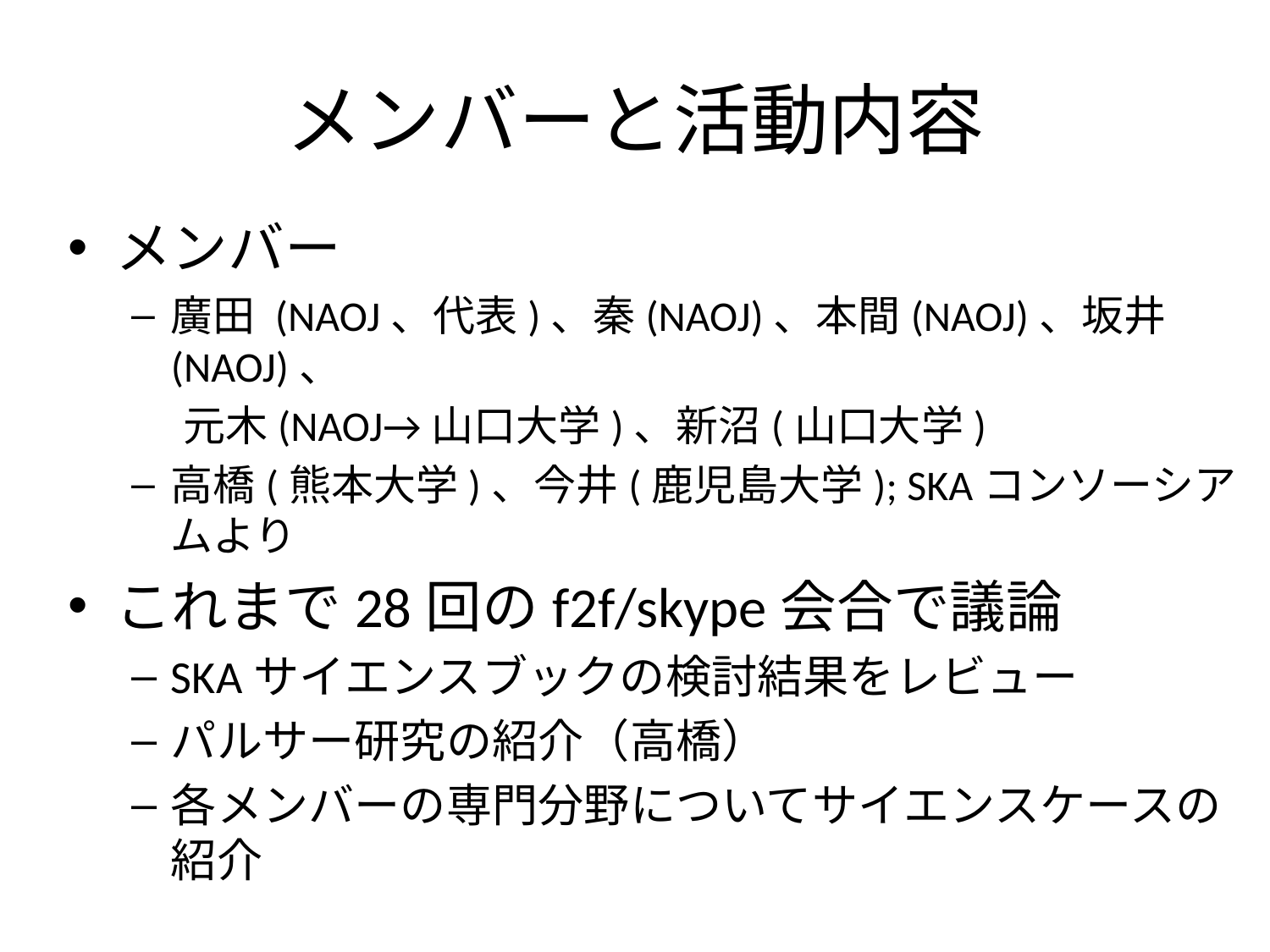

# メンバーと活動内容
メンバー
廣田 (NAOJ、代表)、秦(NAOJ)、本間(NAOJ)、坂井(NAOJ)、
　 元木(NAOJ→山口大学)、新沼(山口大学)
高橋(熊本大学)、今井(鹿児島大学); SKAコンソーシアムより
これまで28回のf2f/skype会合で議論
SKAサイエンスブックの検討結果をレビュー
パルサー研究の紹介（高橋）
各メンバーの専門分野についてサイエンスケースの紹介